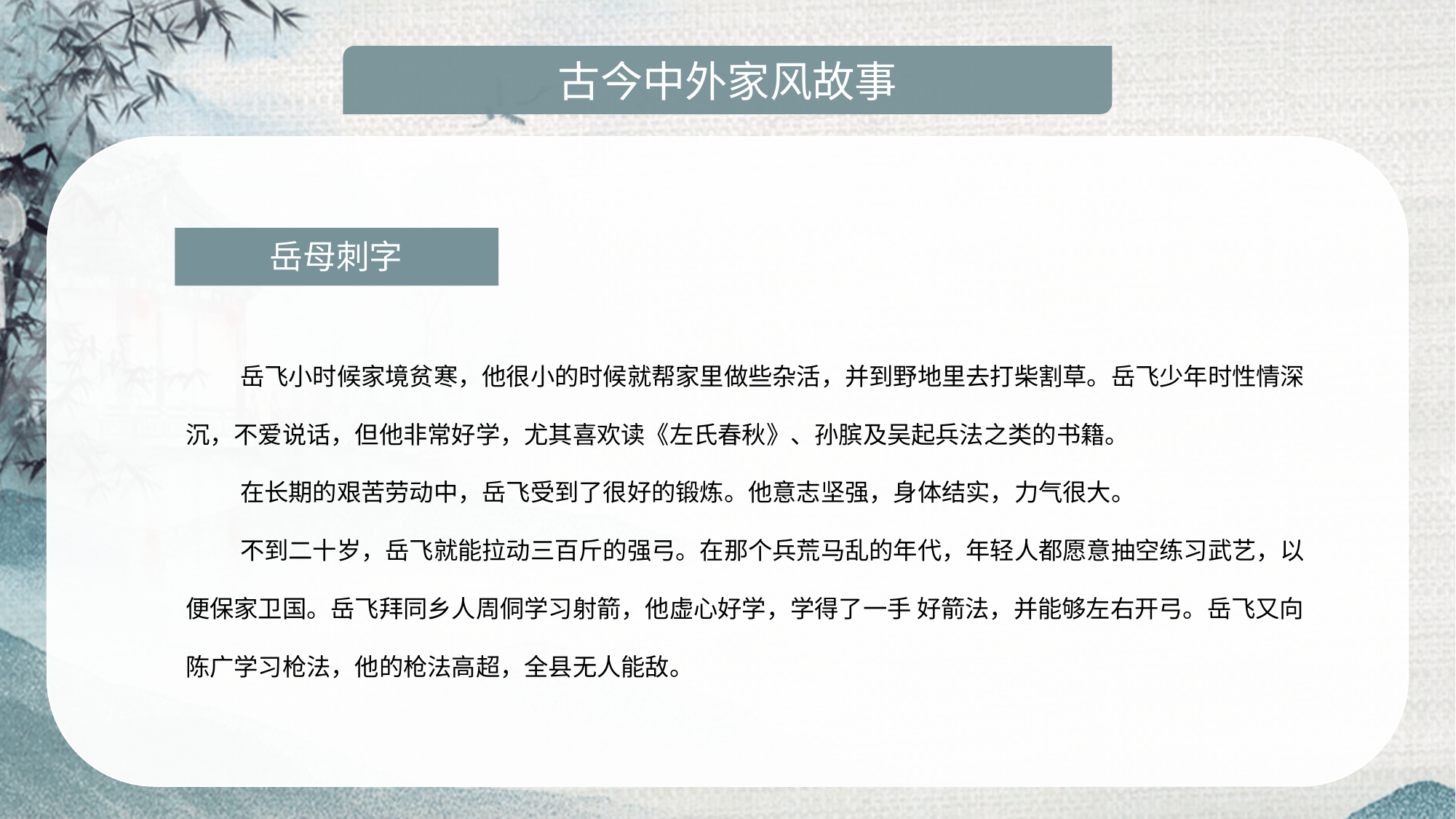

古今中外家风故事

岳母刺字
岳飞小时候家境贫寒，他很小的时候就帮家里做些杂活，并到野地里去打柴割草。岳飞少年时性情深沉，不爱说话，但他非常好学，尤其喜欢读《左氏春秋》、孙膑及吴起兵法之类的书籍。
在长期的艰苦劳动中，岳飞受到了很好的锻炼。他意志坚强，身体结实，力气很大。
不到二十岁，岳飞就能拉动三百斤的强弓。在那个兵荒马乱的年代，年轻人都愿意抽空练习武艺，以便保家卫国。岳飞拜同乡人周侗学习射箭，他虚心好学，学得了一手 好箭法，并能够左右开弓。岳飞又向陈广学习枪法，他的枪法高超，全县无人能敌。